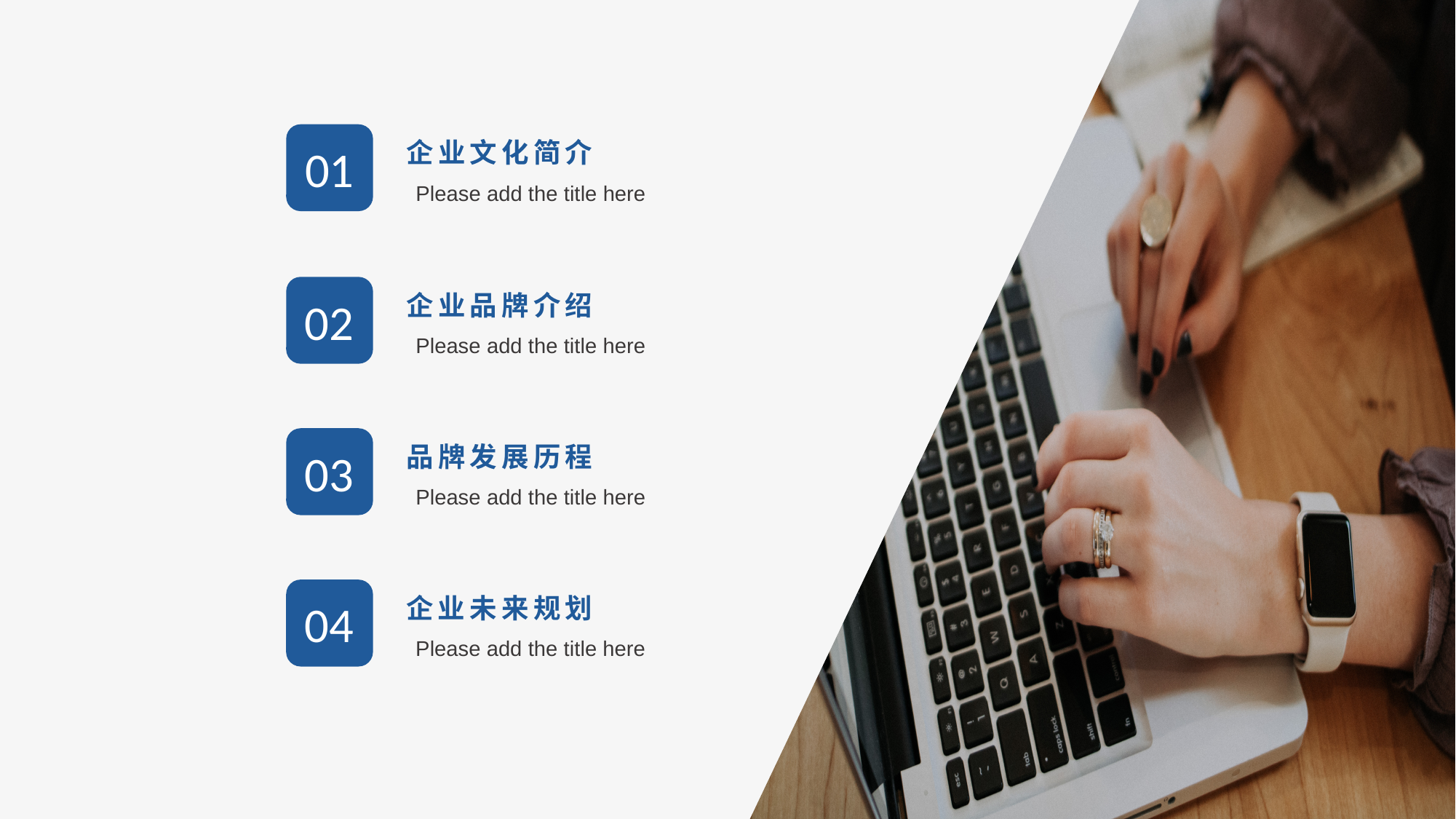

企业文化简介
01
Please add the title here

企业品牌介绍
02
Please add the title here

品牌发展历程
03
Please add the title here

企业未来规划
04
Please add the title here